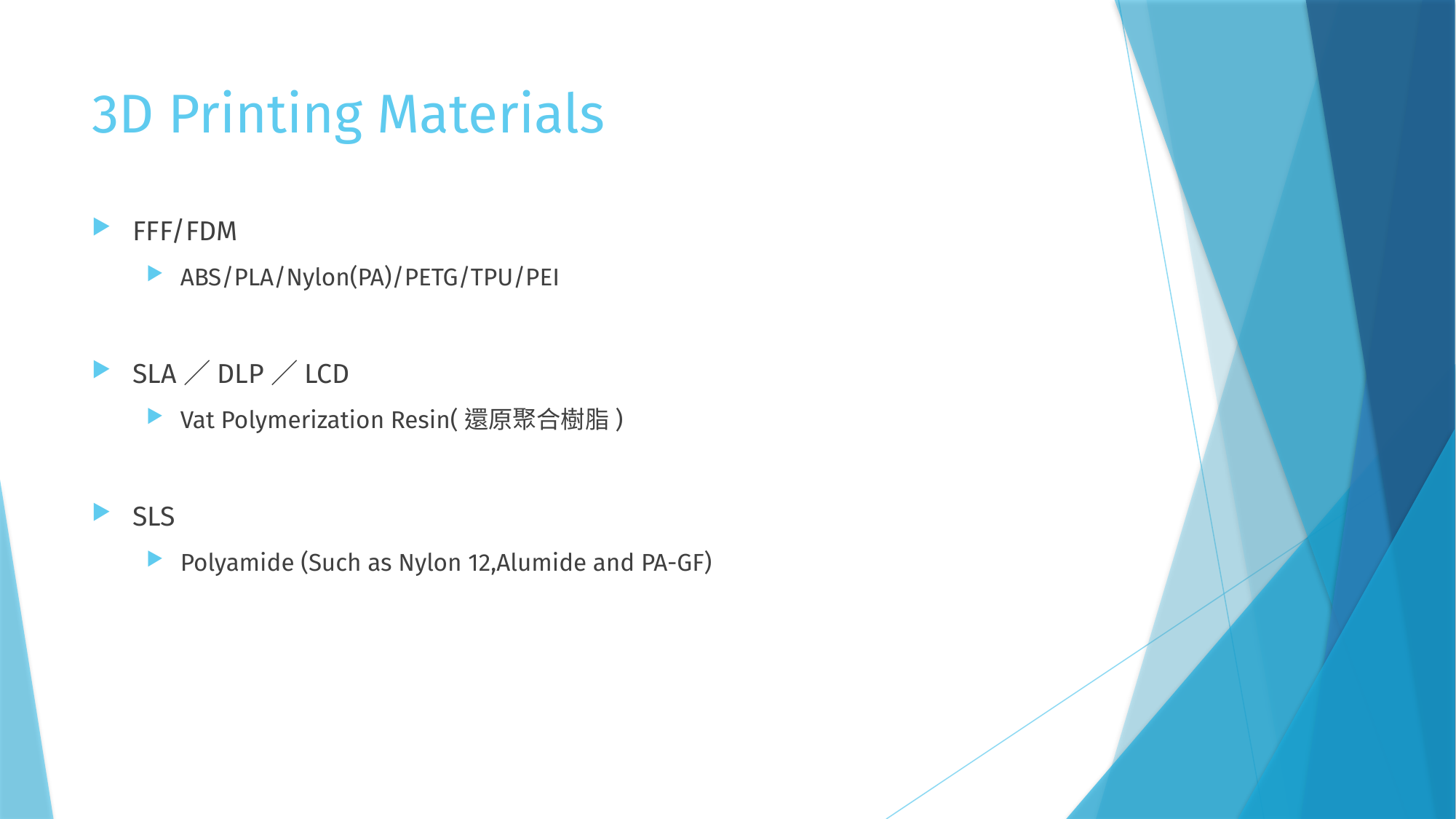

# 3D Printing Materials
FFF/FDM
ABS/PLA/Nylon(PA)/PETG/TPU/PEI

SLA／DLP／LCD
Vat Polymerization Resin(還原聚合樹脂)

SLS
Polyamide (Such as Nylon 12,Alumide and PA-GF)